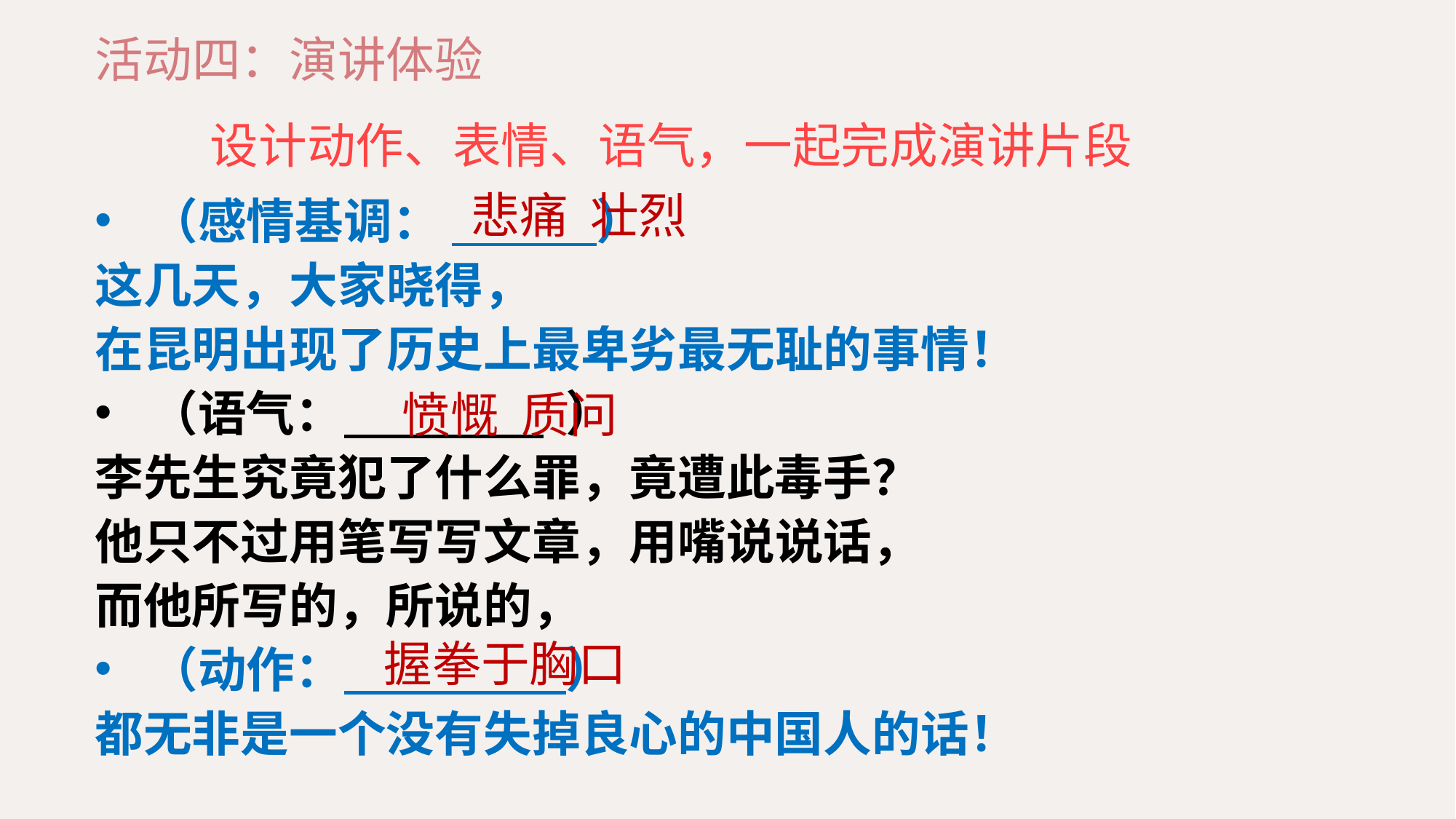

活动四：演讲体验
设计动作、表情、语气，一起完成演讲片段
（感情基调：              ）
这几天，大家晓得，
在昆明出现了历史上最卑劣最无耻的事情！
（语气：                    ）
李先生究竟犯了什么罪，竟遭此毒手？
他只不过用笔写写文章，用嘴说说话，
而他所写的，所说的，
（动作：                    ）
都无非是一个没有失掉良心的中国人的话！
悲痛  壮烈
愤慨  质问
握拳于胸口